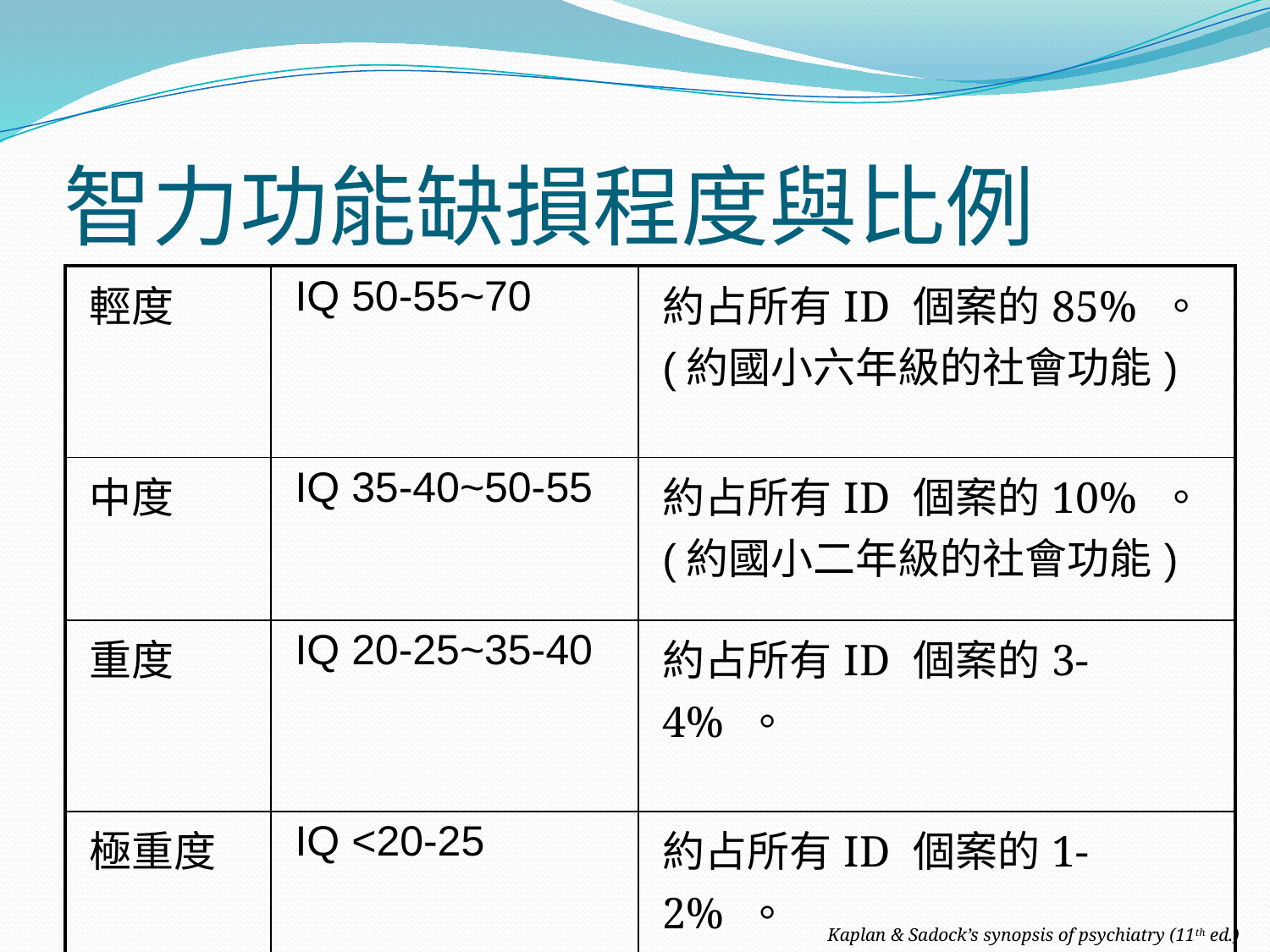

# 智力功能缺損程度與比例
| 輕度 | IQ 50-55~70 | 約占所有ID 個案的85% 。 (約國小六年級的社會功能) |
| --- | --- | --- |
| 中度 | IQ 35-40~50-55 | 約占所有ID 個案的10% 。 (約國小二年級的社會功能) |
| 重度 | IQ 20-25~35-40 | 約占所有ID 個案的3-4% 。 |
| 極重度 | IQ <20-25 | 約占所有ID 個案的1-2% 。 |
Kaplan & Sadock’s synopsis of psychiatry (11th ed.)